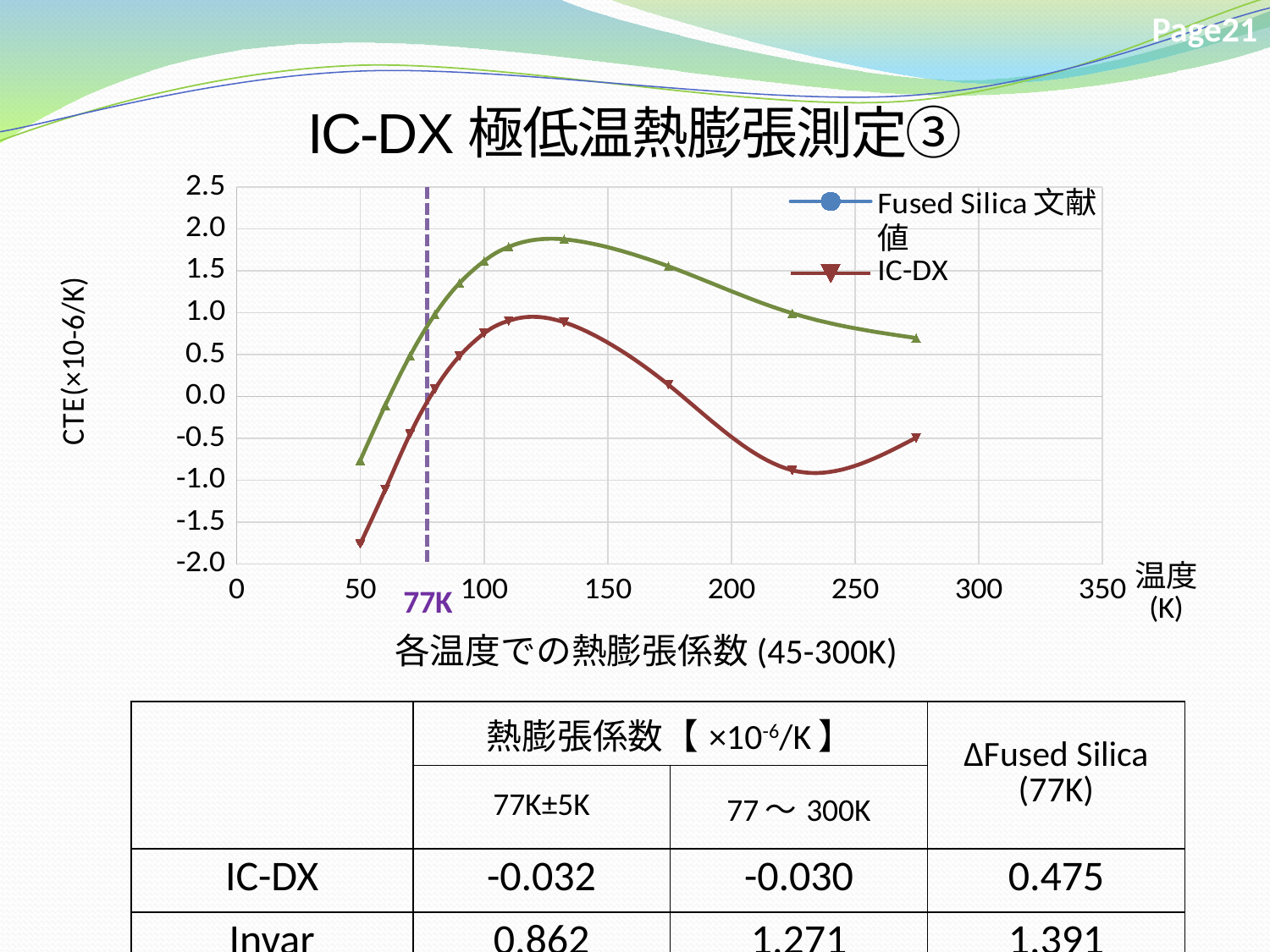

Page21
IC-DX極低温熱膨張測定③

### Chart

| Category |  |  |  |  |
|---|---|---|---|---|
77K
各温度での熱膨張係数(45-300K)
|  | 熱膨張係数【×10-6/K】 |  | ΔFused Silica (77K) |
| --- | --- | --- | --- |
|  | 77K±5K | 77～300K |  |
| IC-DX | -0.032 | -0.030 | 0.475 |
| Invar | 0.862 | 1.271 | 1.391 |